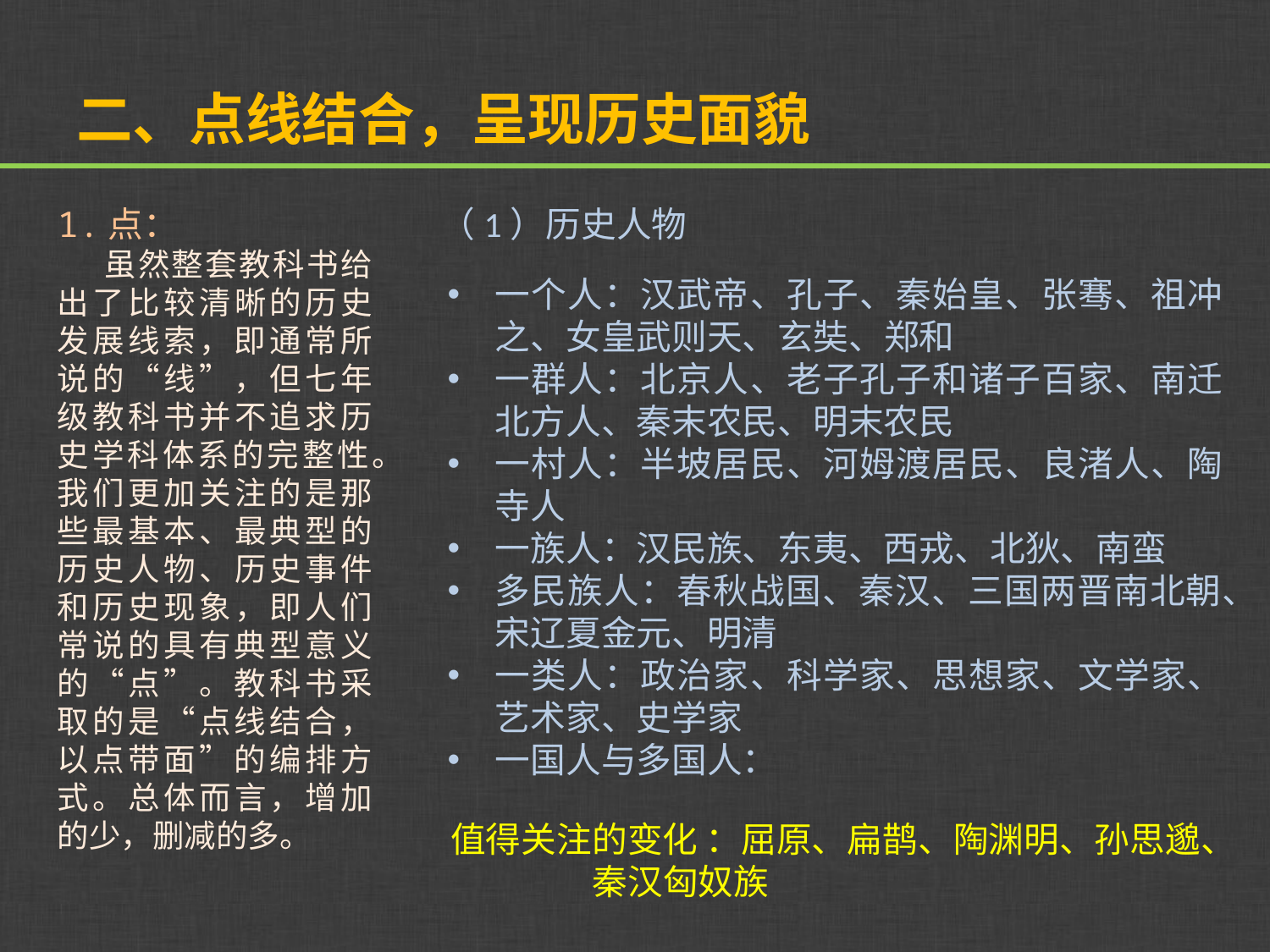

# 二、点线结合，呈现历史面貌
1.点：
    虽然整套教科书给出了比较清晰的历史发展线索，即通常所说的“线”，但七年级教科书并不追求历史学科体系的完整性。我们更加关注的是那些最基本、最典型的历史人物、历史事件和历史现象，即人们常说的具有典型意义的“点”。教科书采取的是“点线结合，以点带面”的编排方式。总体而言，增加的少，删减的多。
（1）历史人物
一个人：汉武帝、孔子、秦始皇、张骞、祖冲之、女皇武则天、玄奘、郑和
一群人：北京人、老子孔子和诸子百家、南迁北方人、秦末农民、明末农民
一村人：半坡居民、河姆渡居民、良渚人、陶寺人
一族人：汉民族、东夷、西戎、北狄、南蛮
多民族人：春秋战国、秦汉、三国两晋南北朝、宋辽夏金元、明清
一类人：政治家、科学家、思想家、文学家、艺术家、史学家
一国人与多国人：

值得关注的变化 ：屈原、扁鹊、陶渊明、孙思邈、
                 秦汉匈奴族